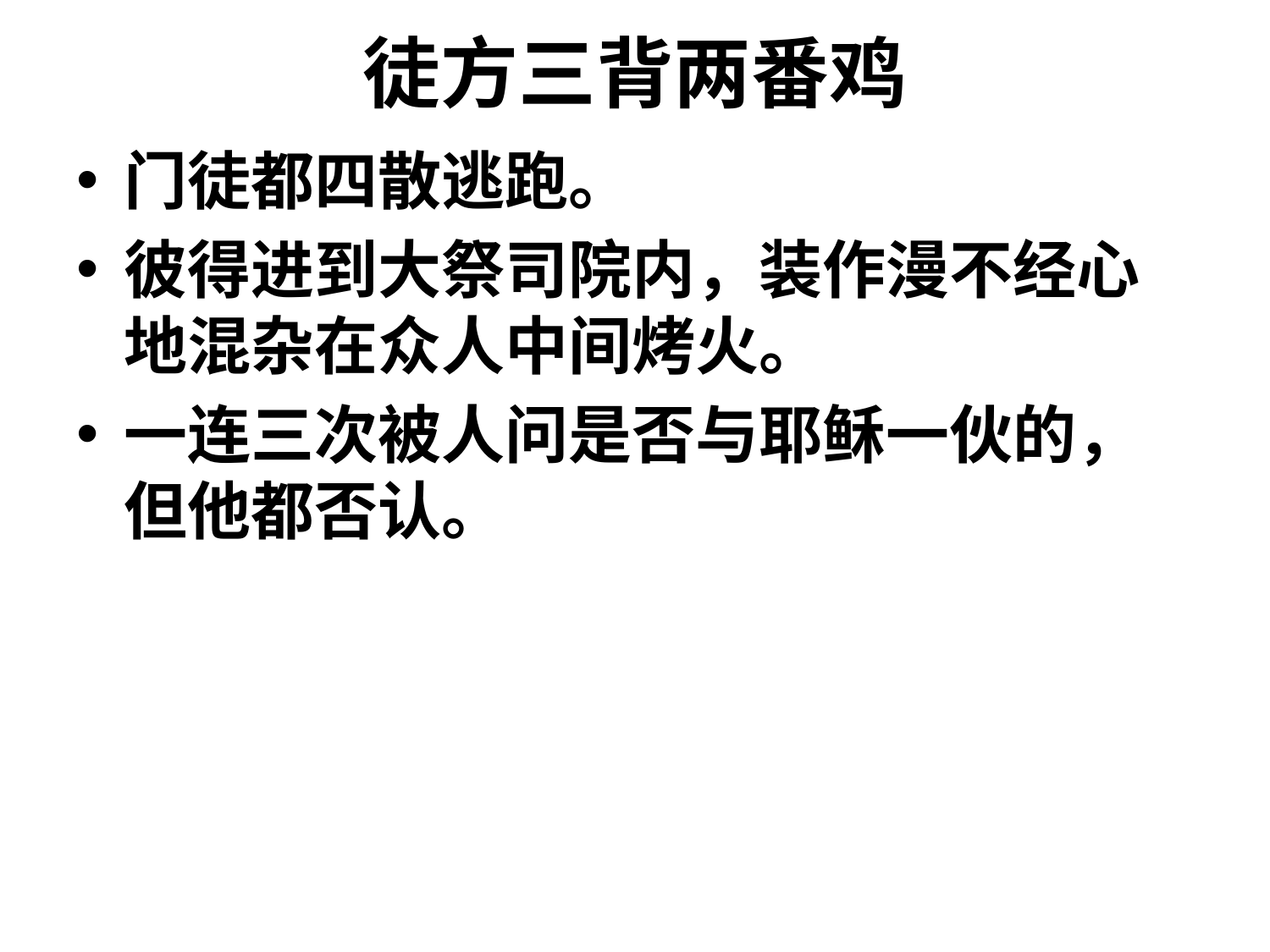

# 徒方三背两番鸡
门徒都四散逃跑。
彼得进到大祭司院内，装作漫不经心地混杂在众人中间烤火。
一连三次被人问是否与耶稣一伙的，但他都否认。